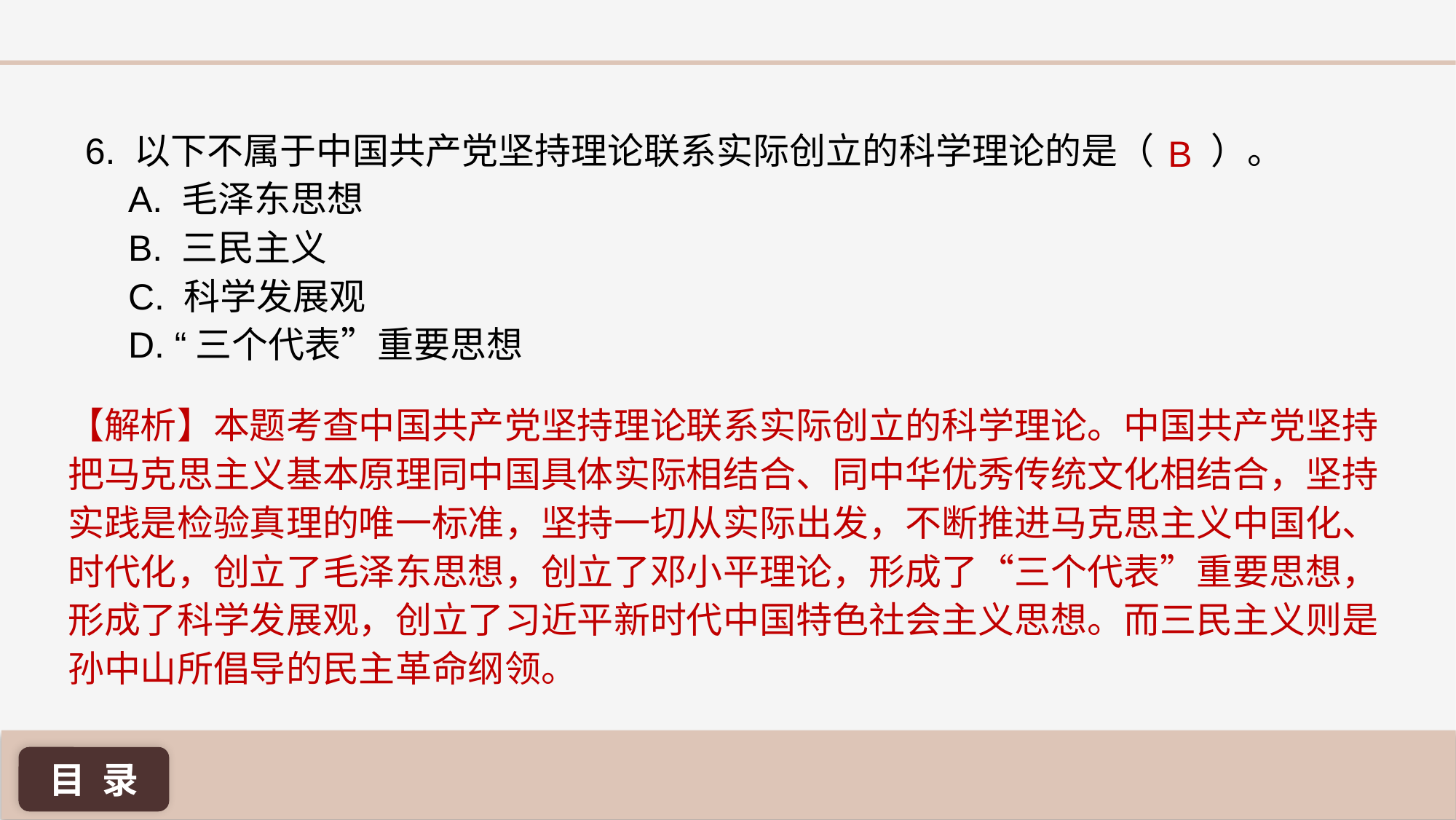

B
6. 以下不属于中国共产党坚持理论联系实际创立的科学理论的是（       ）。
A. 毛泽东思想
B. 三民主义
C. 科学发展观
D. “三个代表”重要思想
【解析】本题考查中国共产党坚持理论联系实际创立的科学理论。中国共产党坚持把马克思主义基本原理同中国具体实际相结合、同中华优秀传统文化相结合，坚持实践是检验真理的唯一标准，坚持一切从实际出发，不断推进马克思主义中国化、时代化，创立了毛泽东思想，创立了邓小平理论，形成了“三个代表”重要思想，形成了科学发展观，创立了习近平新时代中国特色社会主义思想。而三民主义则是孙中山所倡导的民主革命纲领。